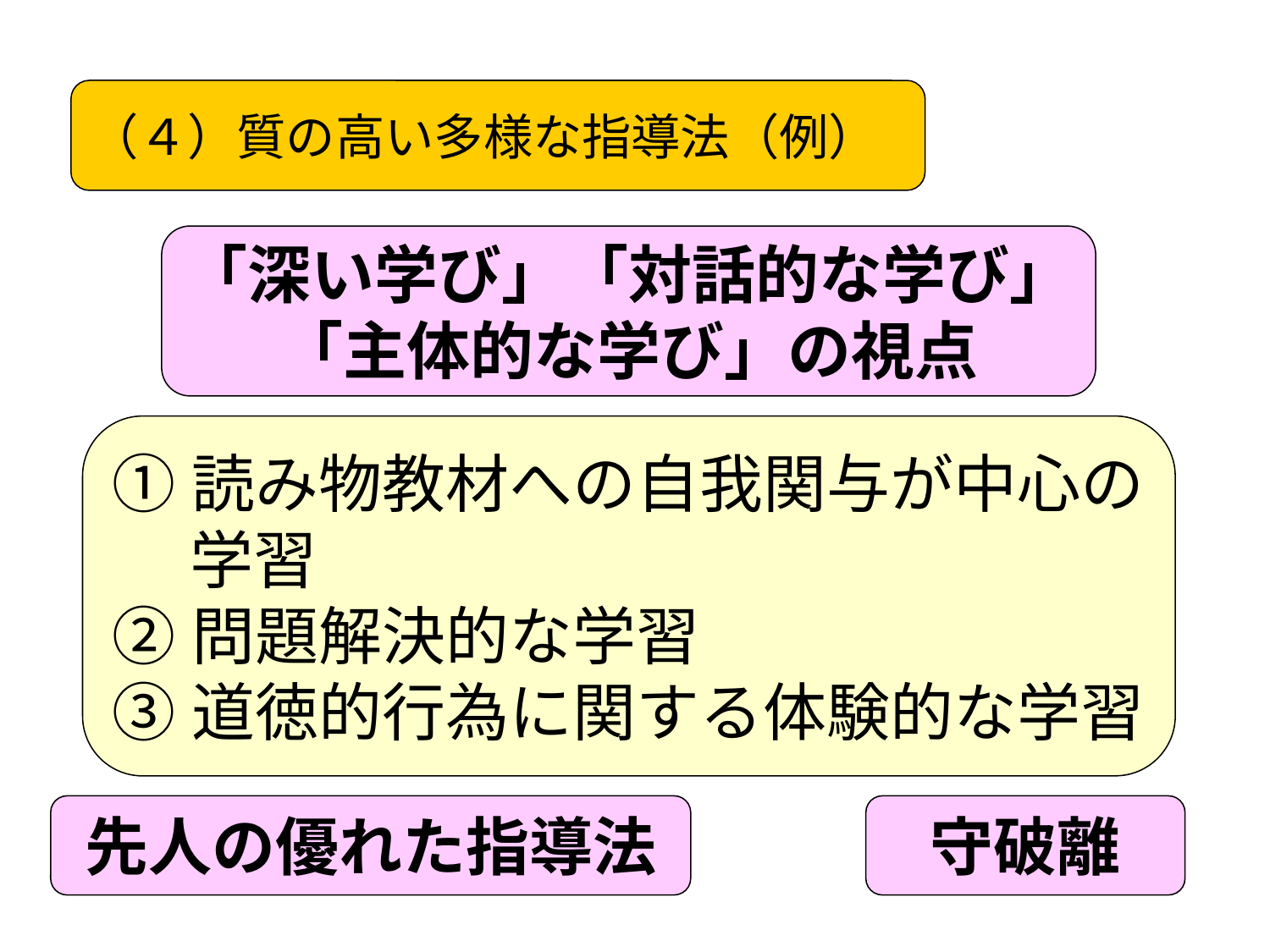

（４）質の高い多様な指導法（例）
「深い学び」「対話的な学び」
「主体的な学び」の視点
①読み物教材への自我関与が中心の
　 学習
②問題解決的な学習
③道徳的行為に関する体験的な学習
先人の優れた指導法
守破離